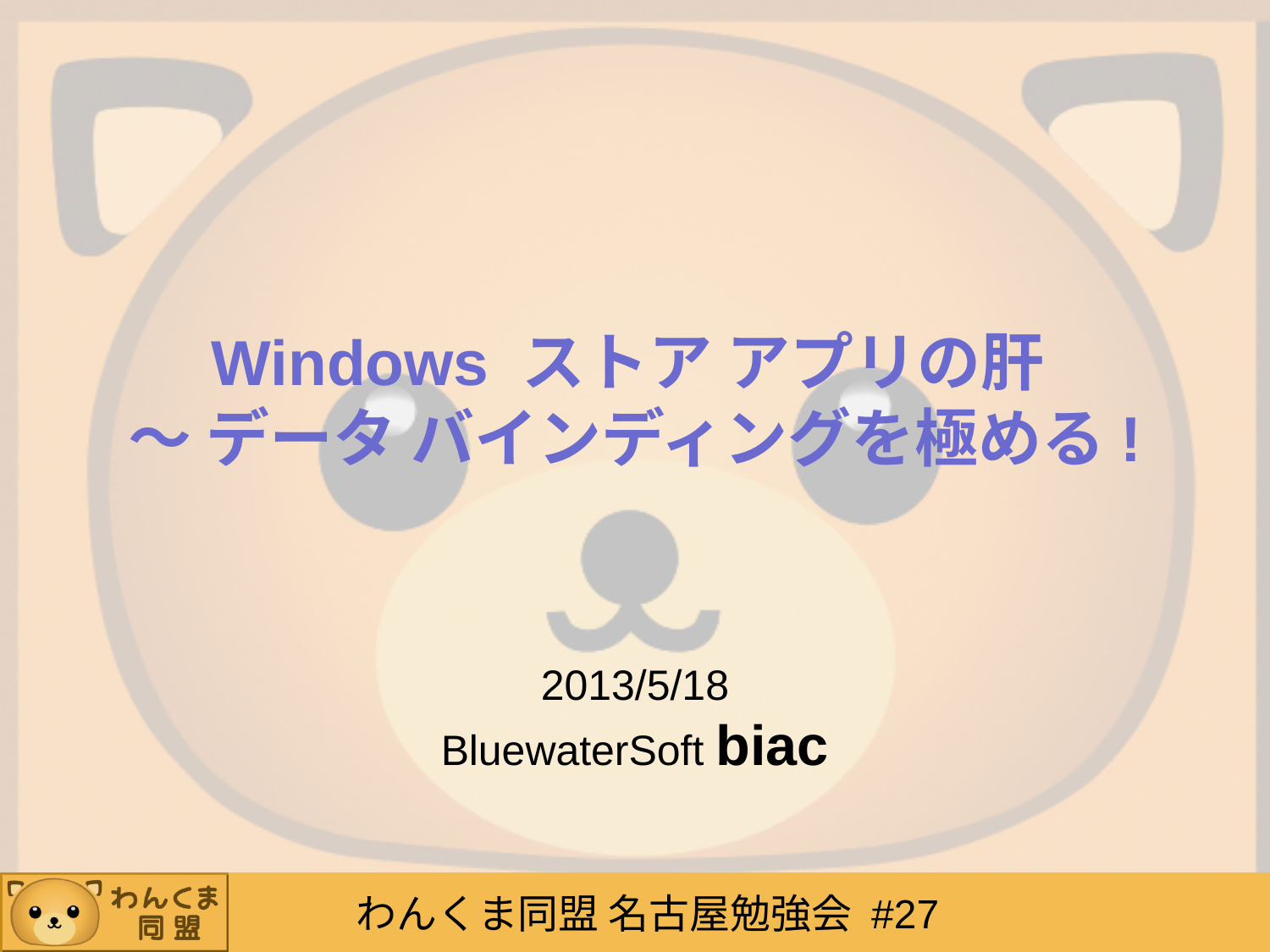

# Windows ストア アプリの肝 ～ データ バインディングを極める!
2013/5/18
BluewaterSoft biac